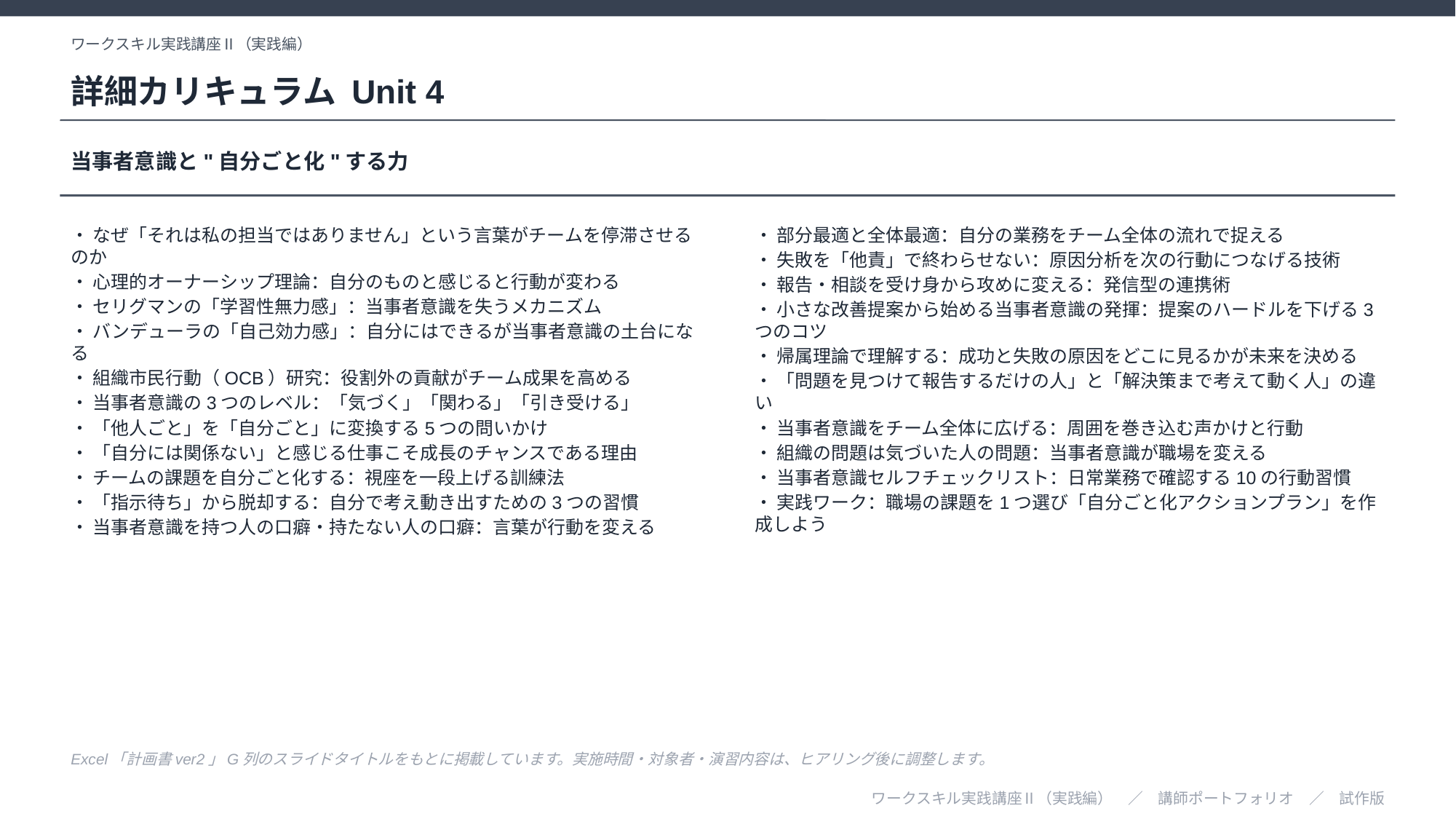

ワークスキル実践講座Ⅱ（実践編）
詳細カリキュラム Unit 4

当事者意識と"自分ごと化"する力

・ なぜ「それは私の担当ではありません」という言葉がチームを停滞させるのか
・ 心理的オーナーシップ理論：自分のものと感じると行動が変わる
・ セリグマンの「学習性無力感」：当事者意識を失うメカニズム
・ バンデューラの「自己効力感」：自分にはできるが当事者意識の土台になる
・ 組織市民行動（OCB）研究：役割外の貢献がチーム成果を高める
・ 当事者意識の3つのレベル：「気づく」「関わる」「引き受ける」
・ 「他人ごと」を「自分ごと」に変換する5つの問いかけ
・ 「自分には関係ない」と感じる仕事こそ成長のチャンスである理由
・ チームの課題を自分ごと化する：視座を一段上げる訓練法
・ 「指示待ち」から脱却する：自分で考え動き出すための3つの習慣
・ 当事者意識を持つ人の口癖・持たない人の口癖：言葉が行動を変える
・ 部分最適と全体最適：自分の業務をチーム全体の流れで捉える
・ 失敗を「他責」で終わらせない：原因分析を次の行動につなげる技術
・ 報告・相談を受け身から攻めに変える：発信型の連携術
・ 小さな改善提案から始める当事者意識の発揮：提案のハードルを下げる3つのコツ
・ 帰属理論で理解する：成功と失敗の原因をどこに見るかが未来を決める
・ 「問題を見つけて報告するだけの人」と「解決策まで考えて動く人」の違い
・ 当事者意識をチーム全体に広げる：周囲を巻き込む声かけと行動
・ 組織の問題は気づいた人の問題：当事者意識が職場を変える
・ 当事者意識セルフチェックリスト：日常業務で確認する10の行動習慣
・ 実践ワーク：職場の課題を1つ選び「自分ごと化アクションプラン」を作成しよう
Excel「計画書ver2」G列のスライドタイトルをもとに掲載しています。実施時間・対象者・演習内容は、ヒアリング後に調整します。
ワークスキル実践講座Ⅱ（実践編）　／　講師ポートフォリオ　／　試作版